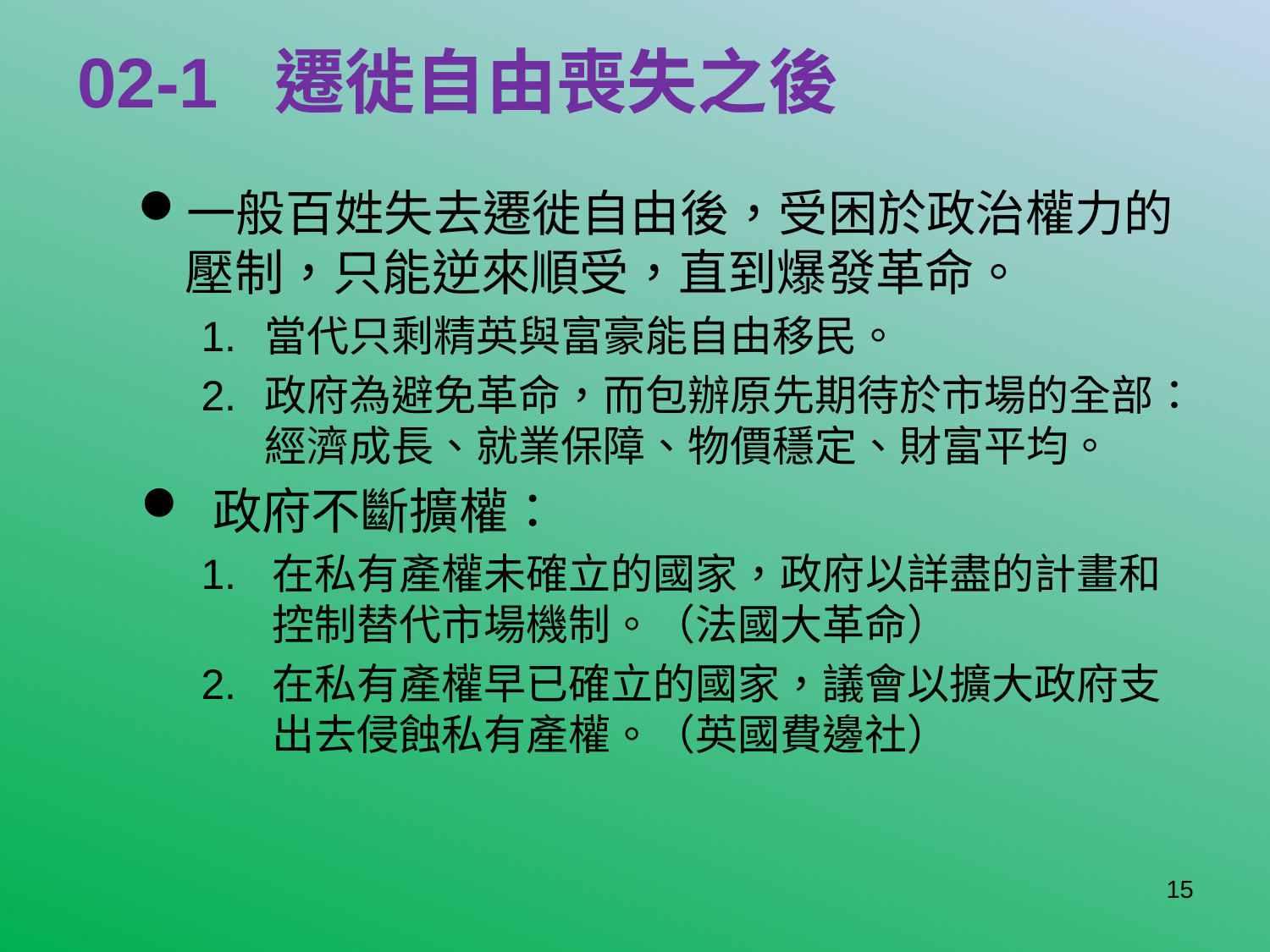

# 02-1  遷徙自由喪失之後
一般百姓失去遷徙自由後，受困於政治權力的壓制，只能逆來順受，直到爆發革命。
當代只剩精英與富豪能自由移民。
政府為避免革命，而包辦原先期待於市場的全部：經濟成長、就業保障、物價穩定、財富平均。
 政府不斷擴權：
在私有產權未確立的國家，政府以詳盡的計畫和控制替代市場機制。（法國大革命）
在私有產權早已確立的國家，議會以擴大政府支出去侵蝕私有產權。（英國費邊社）
15